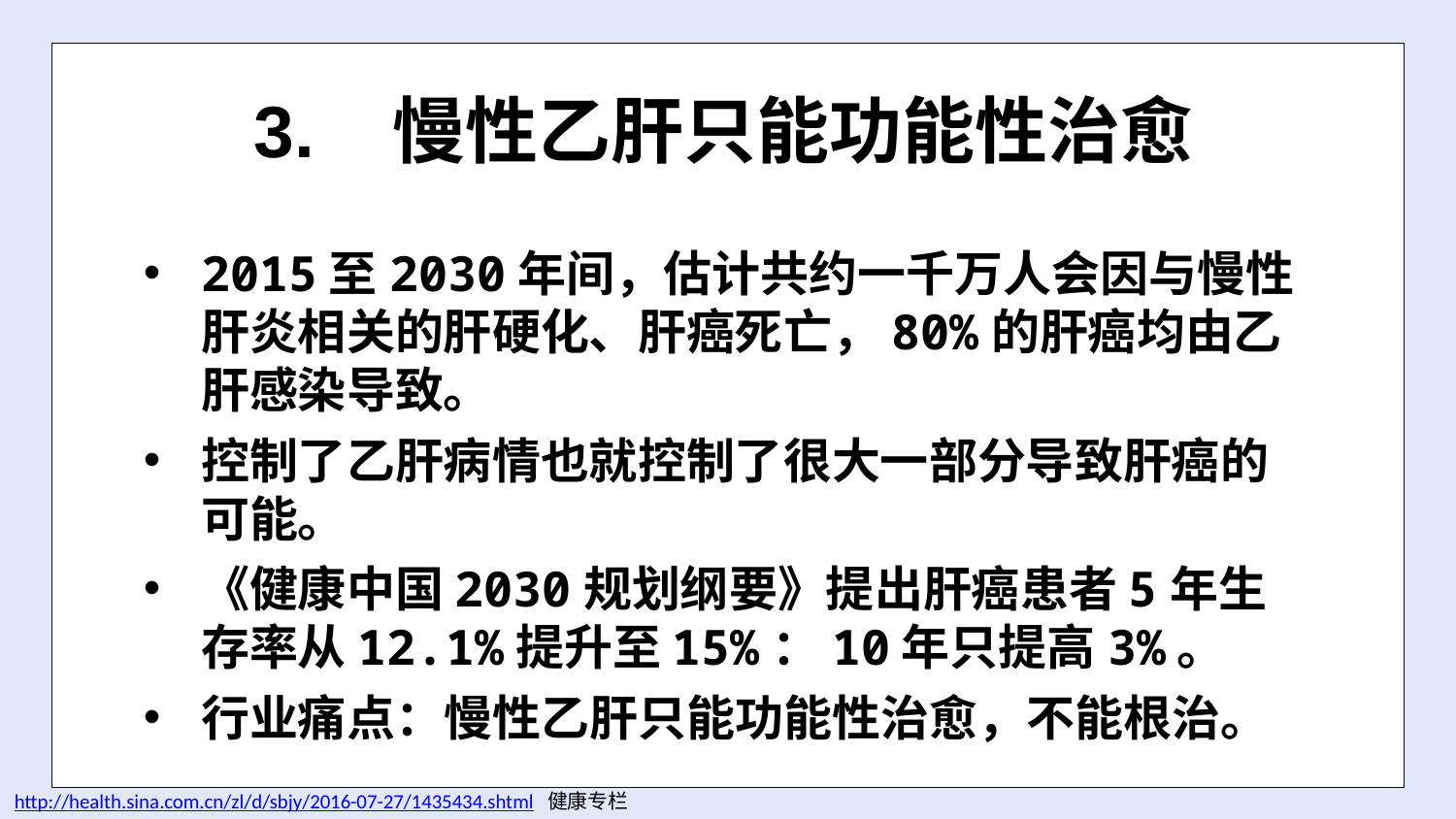

# 3.   慢性乙肝只能功能性治愈
2015至2030年间，估计共约一千万人会因与慢性肝炎相关的肝硬化、肝癌死亡，80%的肝癌均由乙肝感染导致。
控制了乙肝病情也就控制了很大一部分导致肝癌的可能。
《健康中国2030规划纲要》提出肝癌患者5年生存率从12.1%提升至15%：10年只提高3%。
行业痛点：慢性乙肝只能功能性治愈，不能根治。

http://health.sina.com.cn/zl/d/sbjy/2016-07-27/1435434.shtml  健康专栏